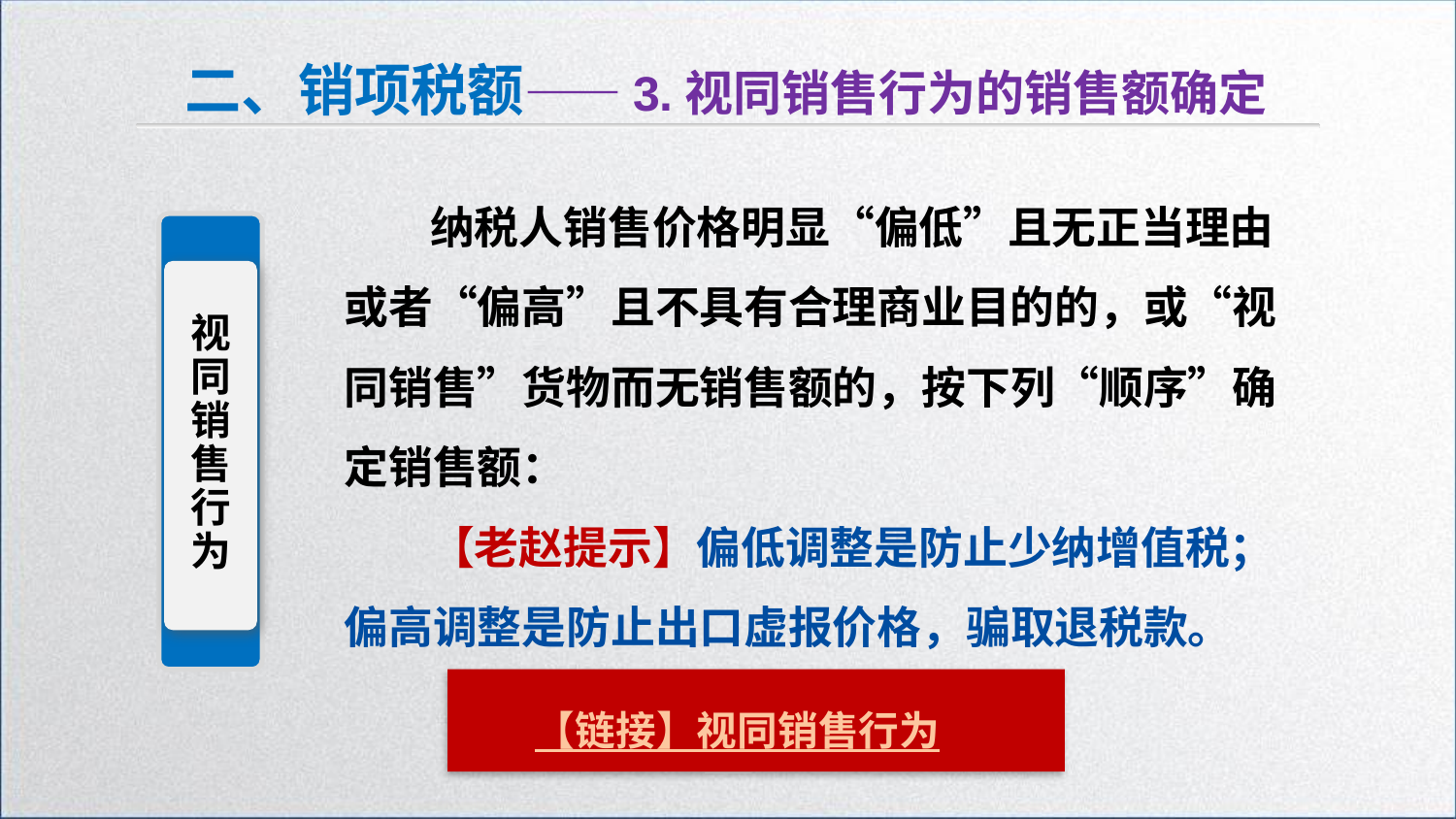

二、销项税额——3.视同销售行为的销售额确定
纳税人销售价格明显“偏低”且无正当理由或者“偏高”且不具有合理商业目的的，或“视同销售”货物而无销售额的，按下列“顺序”确定销售额：
【老赵提示】偏低调整是防止少纳增值税；偏高调整是防止出口虚报价格，骗取退税款。

视同销售行为
【链接】视同销售行为